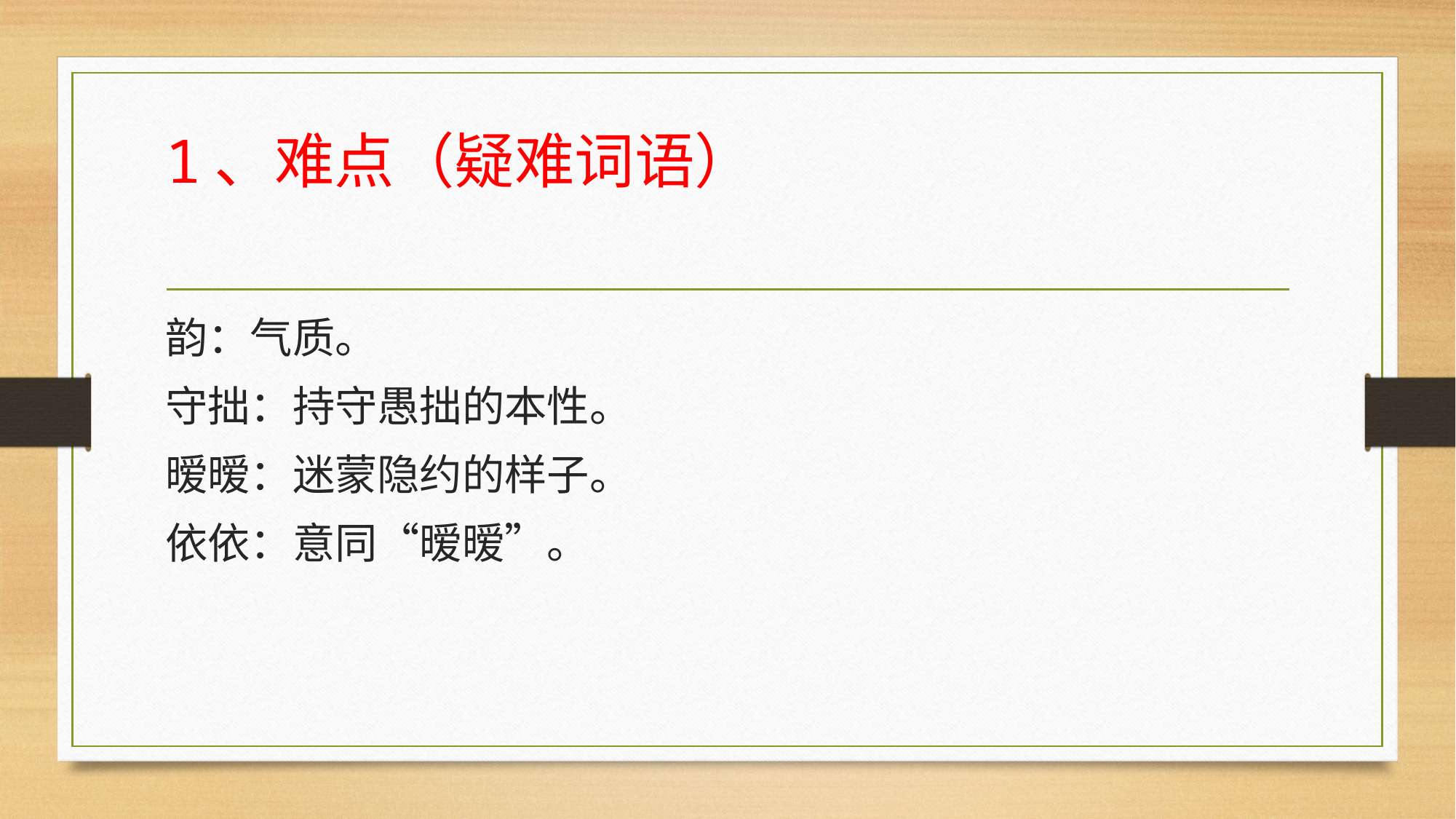

# 1、难点（疑难词语）
韵：气质。
守拙：持守愚拙的本性。
暧暧：迷蒙隐约的样子。
依依：意同“暧暧”。